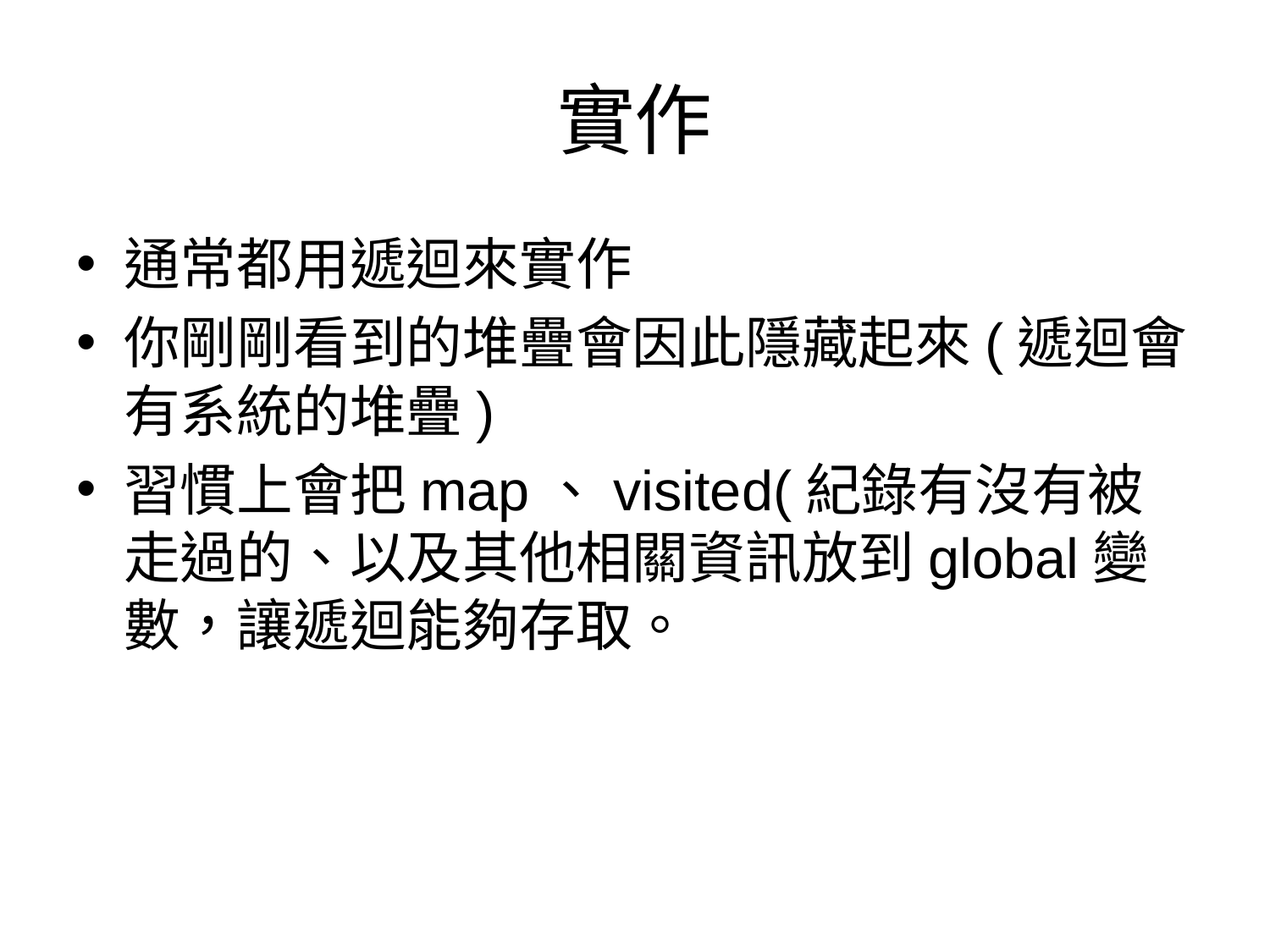

# 實作
通常都用遞迴來實作
你剛剛看到的堆疊會因此隱藏起來(遞迴會有系統的堆疊)
習慣上會把map、visited(紀錄有沒有被走過的、以及其他相關資訊放到global變數，讓遞迴能夠存取。